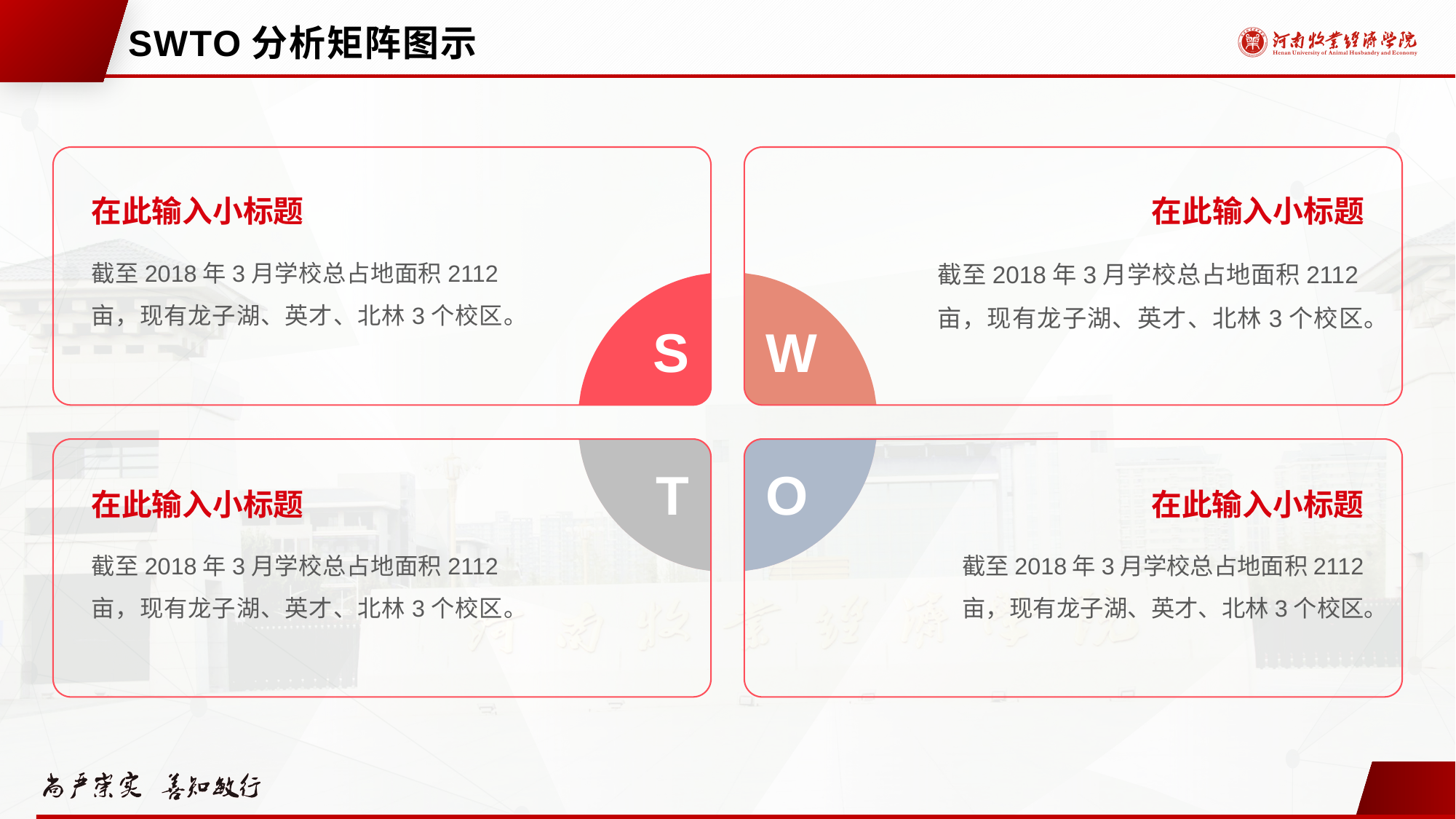

# SWTO分析矩阵图示

在此输入小标题
截至2018年3月学校总占地面积2112亩，现有龙子湖、英才、北林3个校区。
在此输入小标题
截至2018年3月学校总占地面积2112亩，现有龙子湖、英才、北林3个校区。

S

W

T

O
在此输入小标题
截至2018年3月学校总占地面积2112亩，现有龙子湖、英才、北林3个校区。
在此输入小标题
截至2018年3月学校总占地面积2112亩，现有龙子湖、英才、北林3个校区。
42